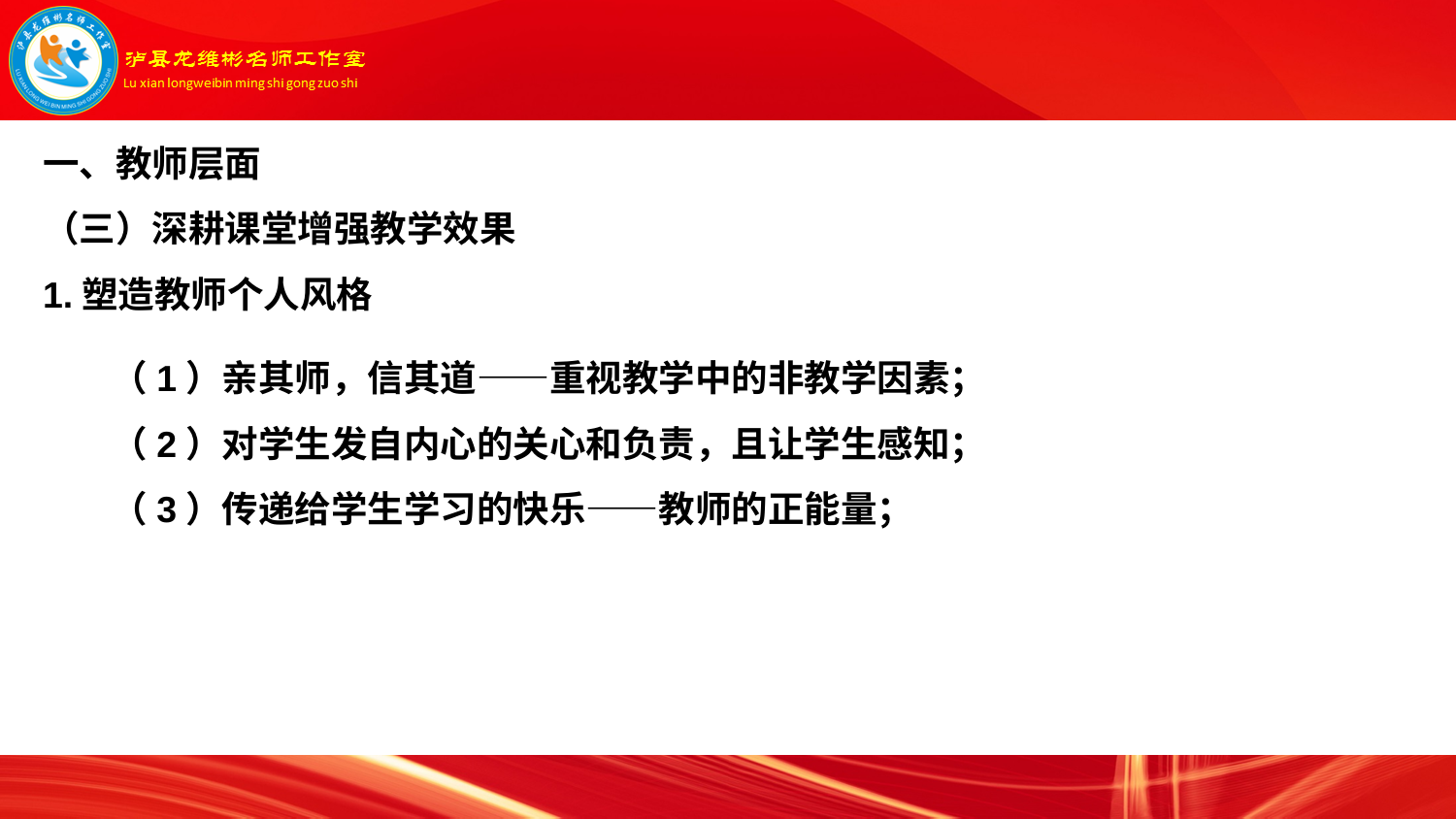

一、教师层面
（三）深耕课堂增强教学效果
1.塑造教师个人风格

（1）亲其师，信其道——重视教学中的非教学因素；
（2）对学生发自内心的关心和负责，且让学生感知；
（3）传递给学生学习的快乐——教师的正能量；